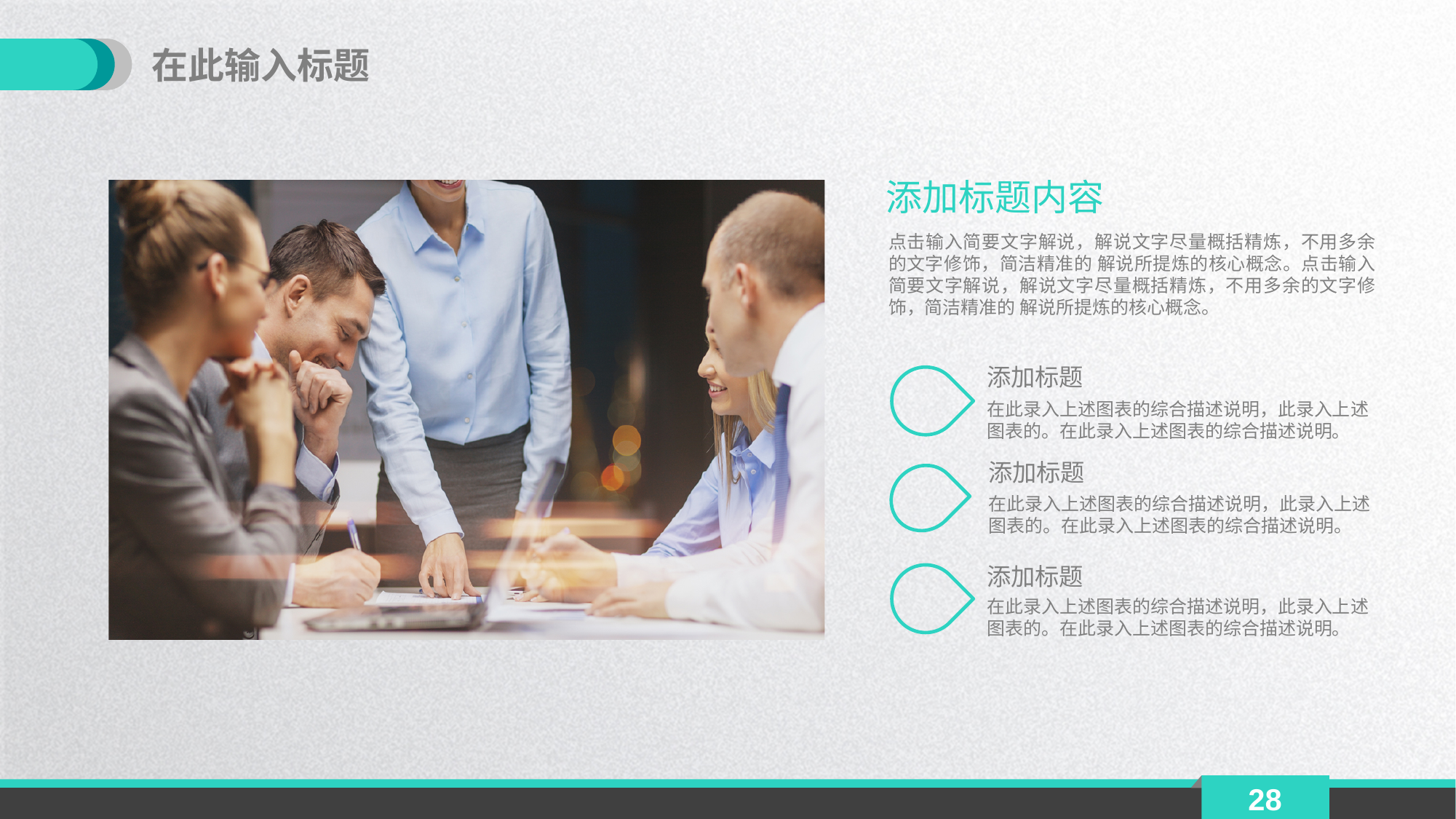

在此输入标题

添加标题内容

点击输入简要文字解说，解说文字尽量概括精炼，不用多余的文字修饰，简洁精准的 解说所提炼的核心概念。点击输入简要文字解说，解说文字尽量概括精炼，不用多余的文字修饰，简洁精准的 解说所提炼的核心概念。
添加标题

在此录入上述图表的综合描述说明，此录入上述图表的。在此录入上述图表的综合描述说明。
添加标题

在此录入上述图表的综合描述说明，此录入上述图表的。在此录入上述图表的综合描述说明。
添加标题

在此录入上述图表的综合描述说明，此录入上述图表的。在此录入上述图表的综合描述说明。

28